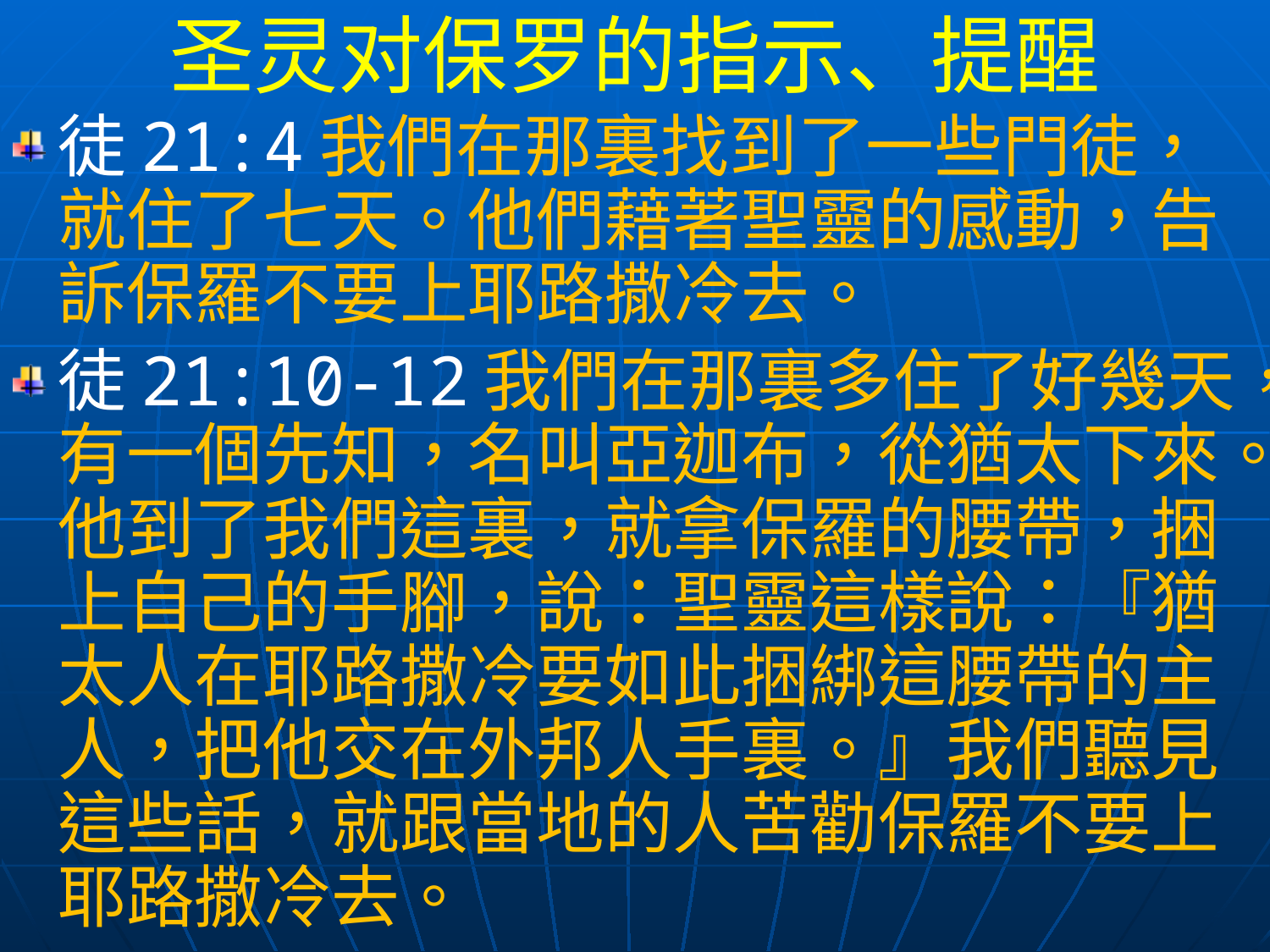

圣灵对保罗的指示、提醒
徒21:4我們在那裏找到了一些門徒，就住了七天。他們藉著聖靈的感動，告訴保羅不要上耶路撒冷去。
徒21:10-12我們在那裏多住了好幾天，有一個先知，名叫亞迦布，從猶太下來。他到了我們這裏，就拿保羅的腰帶，捆上自己的手腳，說：聖靈這樣說：『猶太人在耶路撒冷要如此捆綁這腰帶的主人，把他交在外邦人手裏。』我們聽見這些話，就跟當地的人苦勸保羅不要上耶路撒冷去。